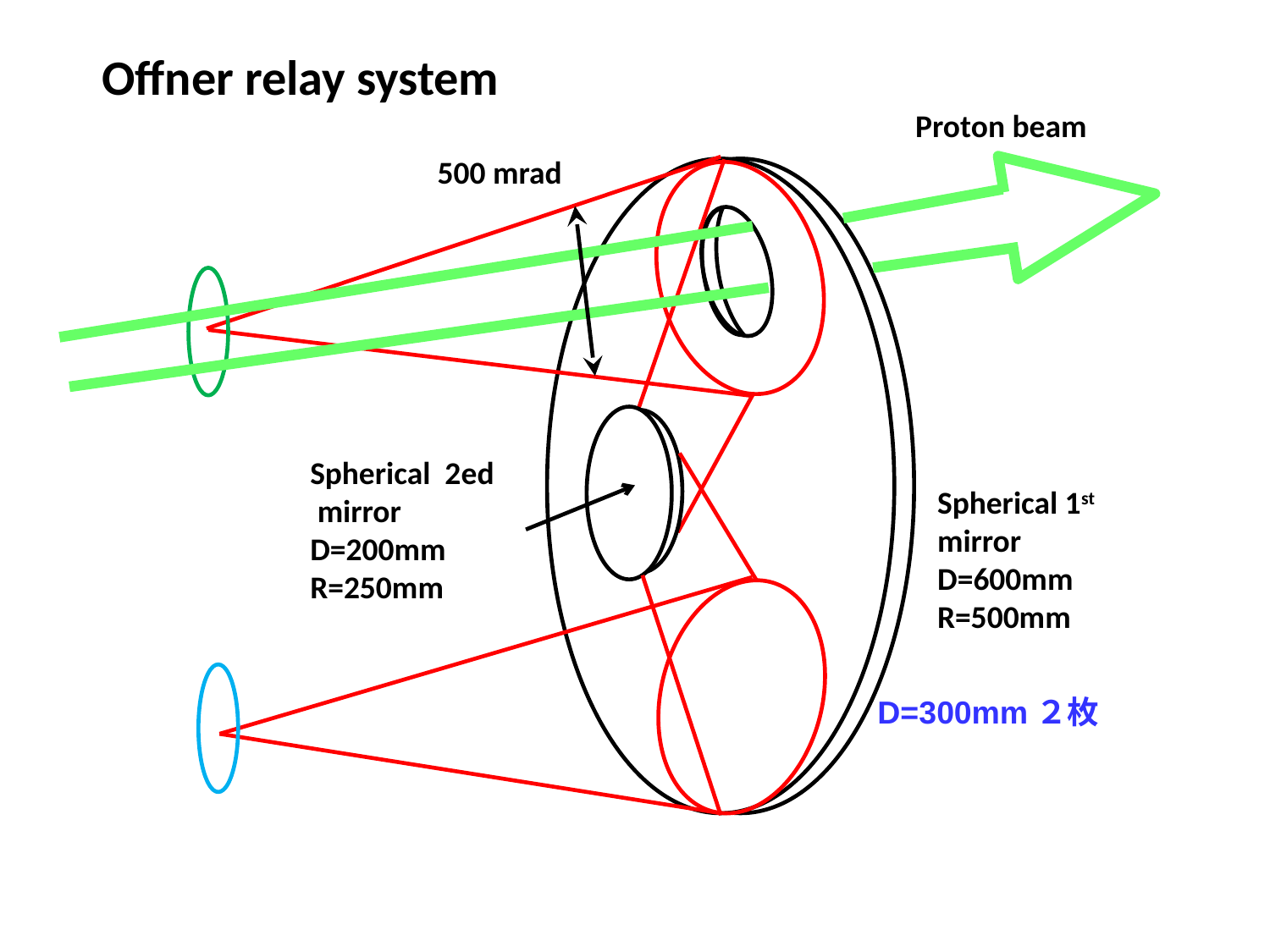

Offner relay system
Proton beam

500 mrad

Spherical  2ed    mirror
D=200mm
R=250mm
Spherical 1st mirror
D=600mm
R=500mm

D=300mm２枚